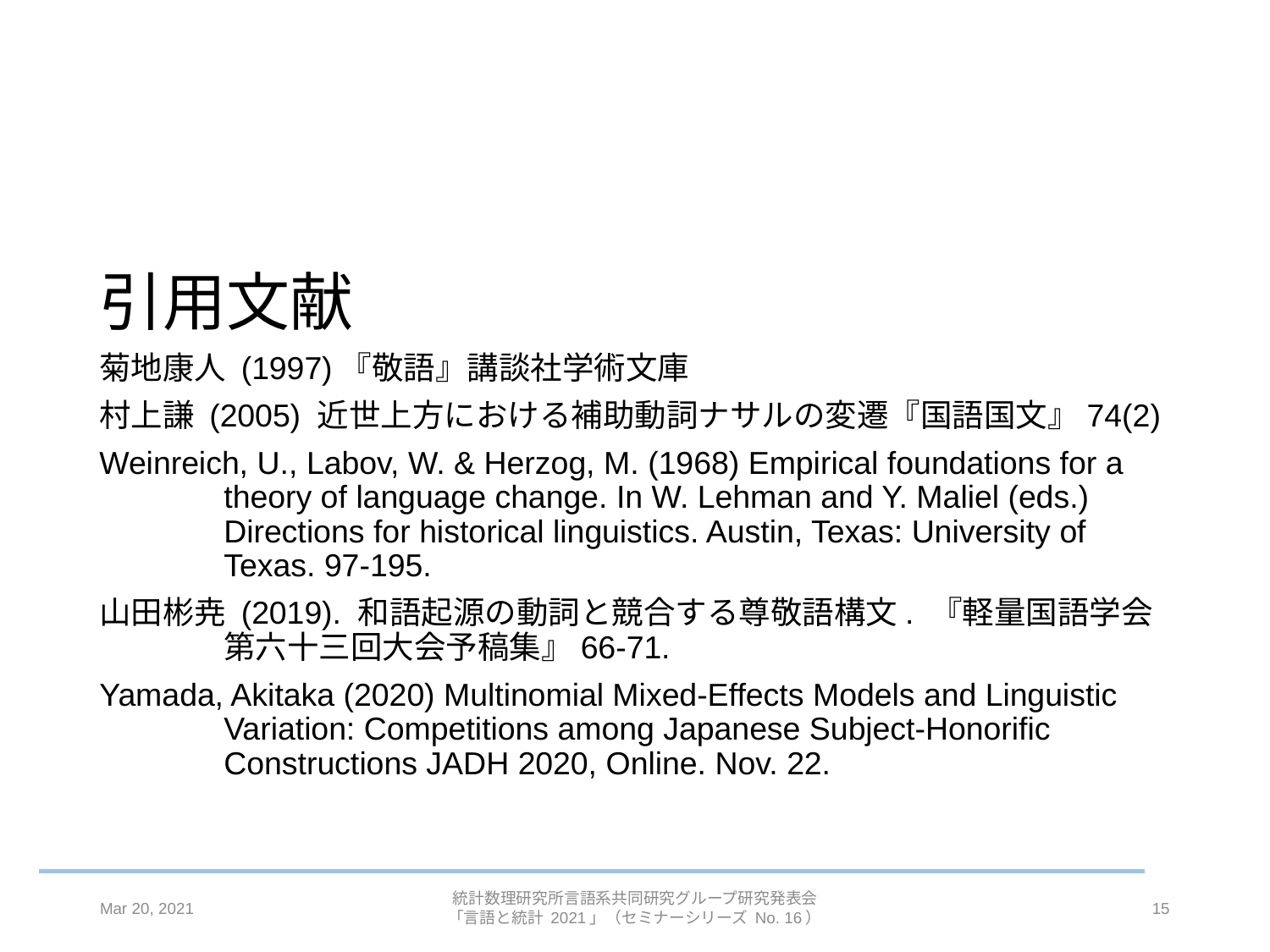

# 引用文献
菊地康人 (1997)『敬語』講談社学術文庫
村上謙 (2005) 近世上方における補助動詞ナサルの変遷『国語国文』74(2)
Weinreich, U., Labov, W. & Herzog, M. (1968) Empirical foundations for a theory of language change. In W. Lehman and Y. Maliel (eds.) Directions for historical linguistics. Austin, Texas: University of Texas. 97-195.
山田彬尭 (2019). 和語起源の動詞と競合する尊敬語構文. 『軽量国語学会第六十三回大会予稿集』66-71.
Yamada, Akitaka (2020) Multinomial Mixed-Effects Models and Linguistic Variation: Competitions among Japanese Subject-Honorific Constructions JADH 2020, Online. Nov. 22.
Mar 20, 2021
統計数理研究所言語系共同研究グループ研究発表会
「言語と統計 2021」（セミナーシリーズ No. 16）
15